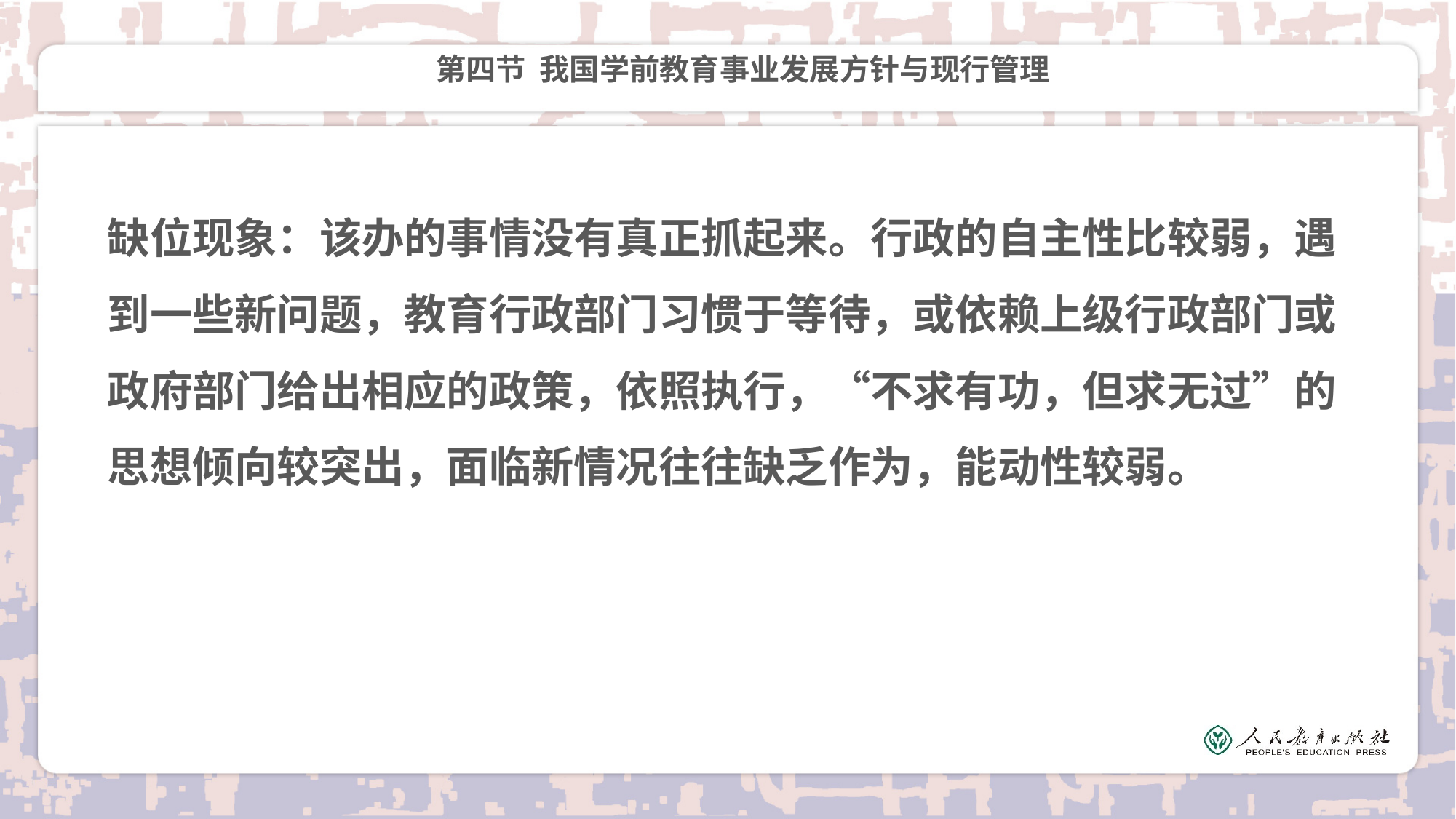

# 第四节  我国学前教育事业发展方针与现行管理
缺位现象：该办的事情没有真正抓起来。行政的自主性比较弱，遇到一些新问题，教育行政部门习惯于等待，或依赖上级行政部门或政府部门给出相应的政策，依照执行，“不求有功，但求无过”的思想倾向较突出，面临新情况往往缺乏作为，能动性较弱。